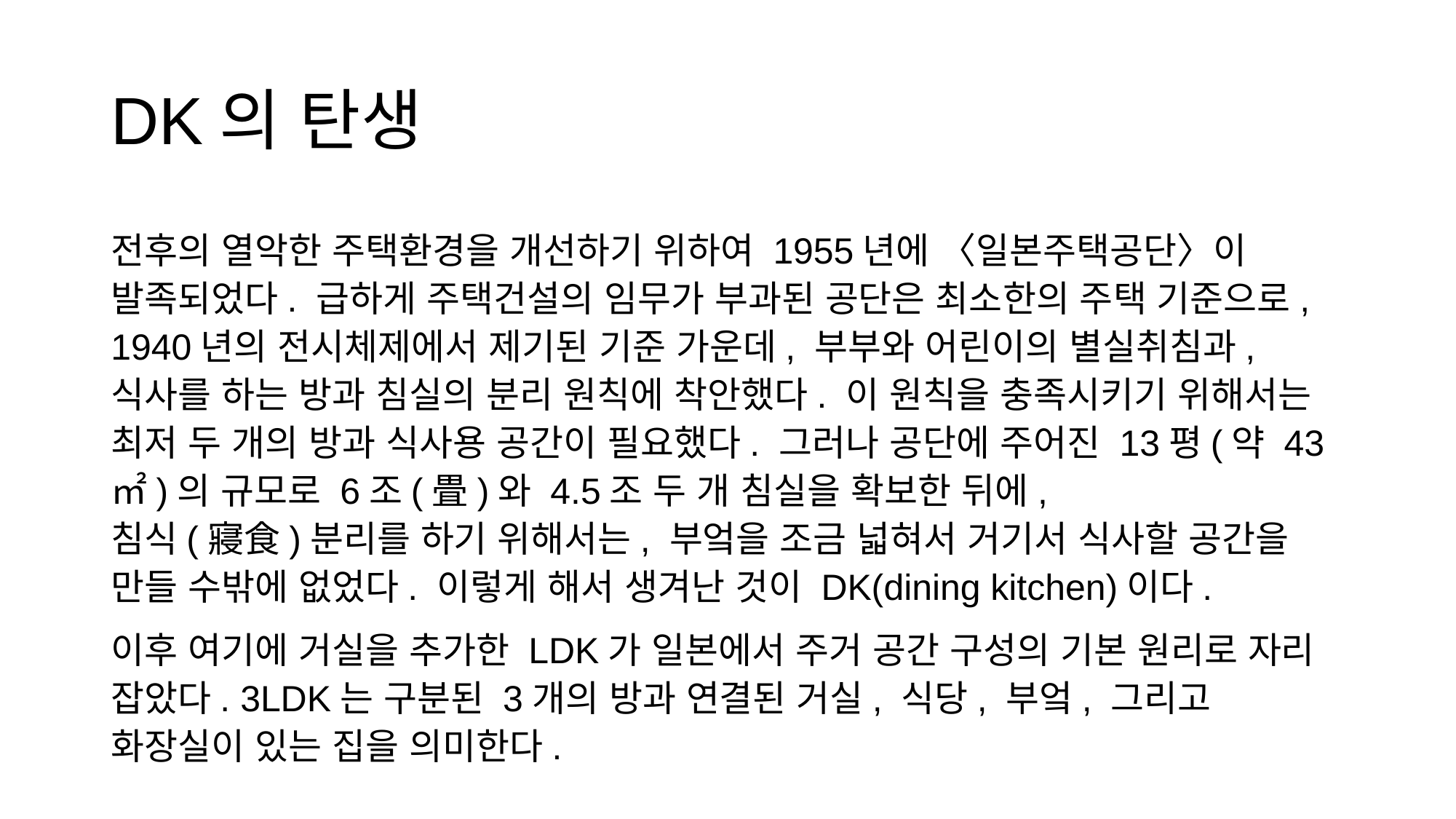

# DK의 탄생
전후의 열악한 주택환경을 개선하기 위하여 1955년에 〈일본주택공단〉이
발족되었다. 급하게 주택건설의 임무가 부과된 공단은 최소한의 주택 기준으로, 1940년의 전시체제에서 제기된 기준 가운데, 부부와 어린이의 별실취침과, 식사를 하는 방과 침실의 분리 원칙에 착안했다. 이 원칙을 충족시키기 위해서는 최저 두 개의 방과 식사용 공간이 필요했다. 그러나 공단에 주어진 13평(약 43㎡)의 규모로 6조(畳)와 4.5조 두 개 침실을 확보한 뒤에,
침식(寢食)분리를 하기 위해서는, 부엌을 조금 넓혀서 거기서 식사할 공간을 만들 수밖에 없었다. 이렇게 해서 생겨난 것이 DK(dining kitchen)이다.
이후 여기에 거실을 추가한 LDK가 일본에서 주거 공간 구성의 기본 원리로 자리 잡았다. 3LDK는 구분된 3개의 방과 연결된 거실, 식당, 부엌, 그리고 화장실이 있는 집을 의미한다.